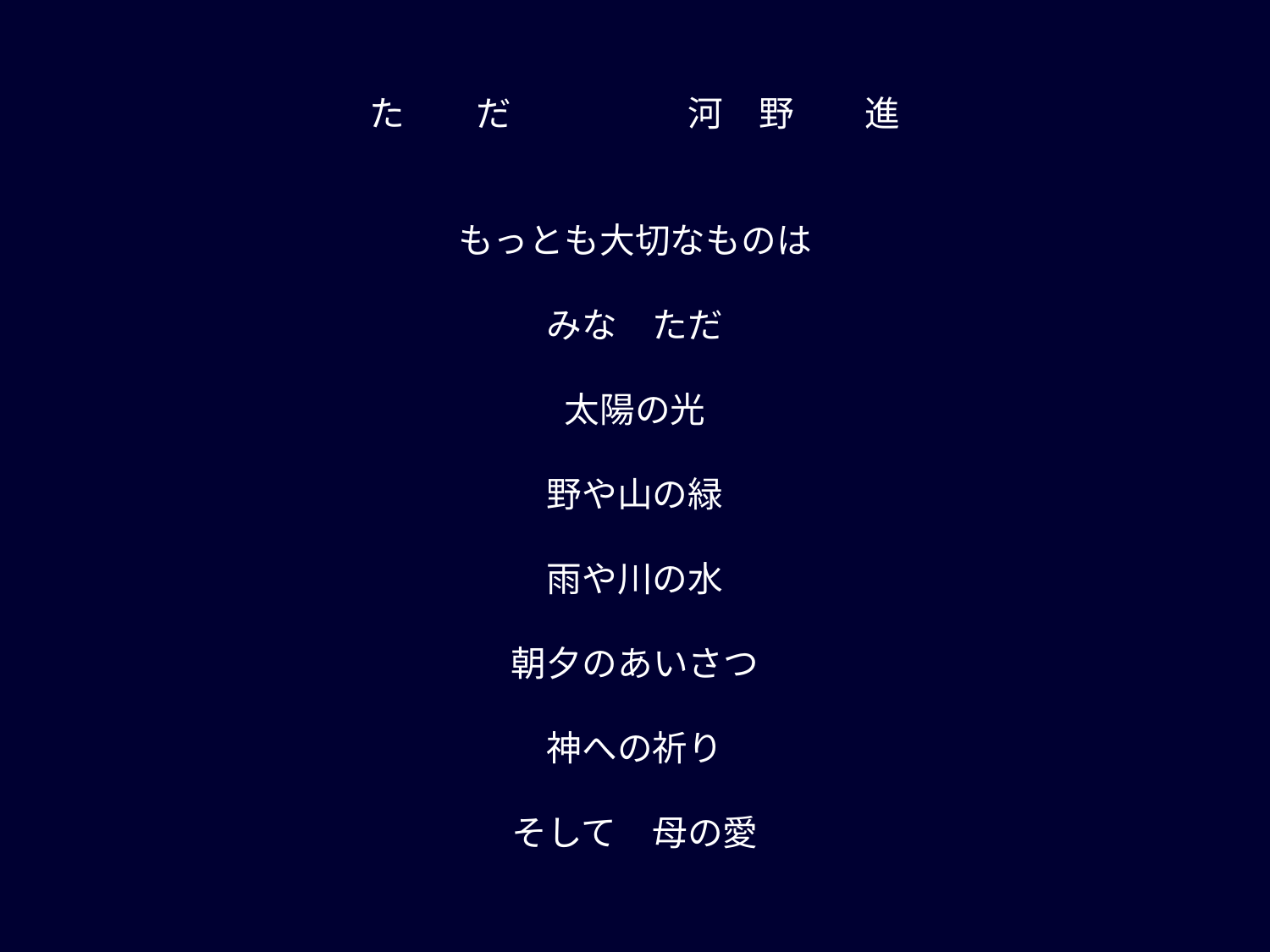

た　　だ　　　　　河　野　　進

もっとも大切なものは

みな　ただ

太陽の光

野や山の緑

雨や川の水

朝夕のあいさつ

神への祈り

そして　母の愛